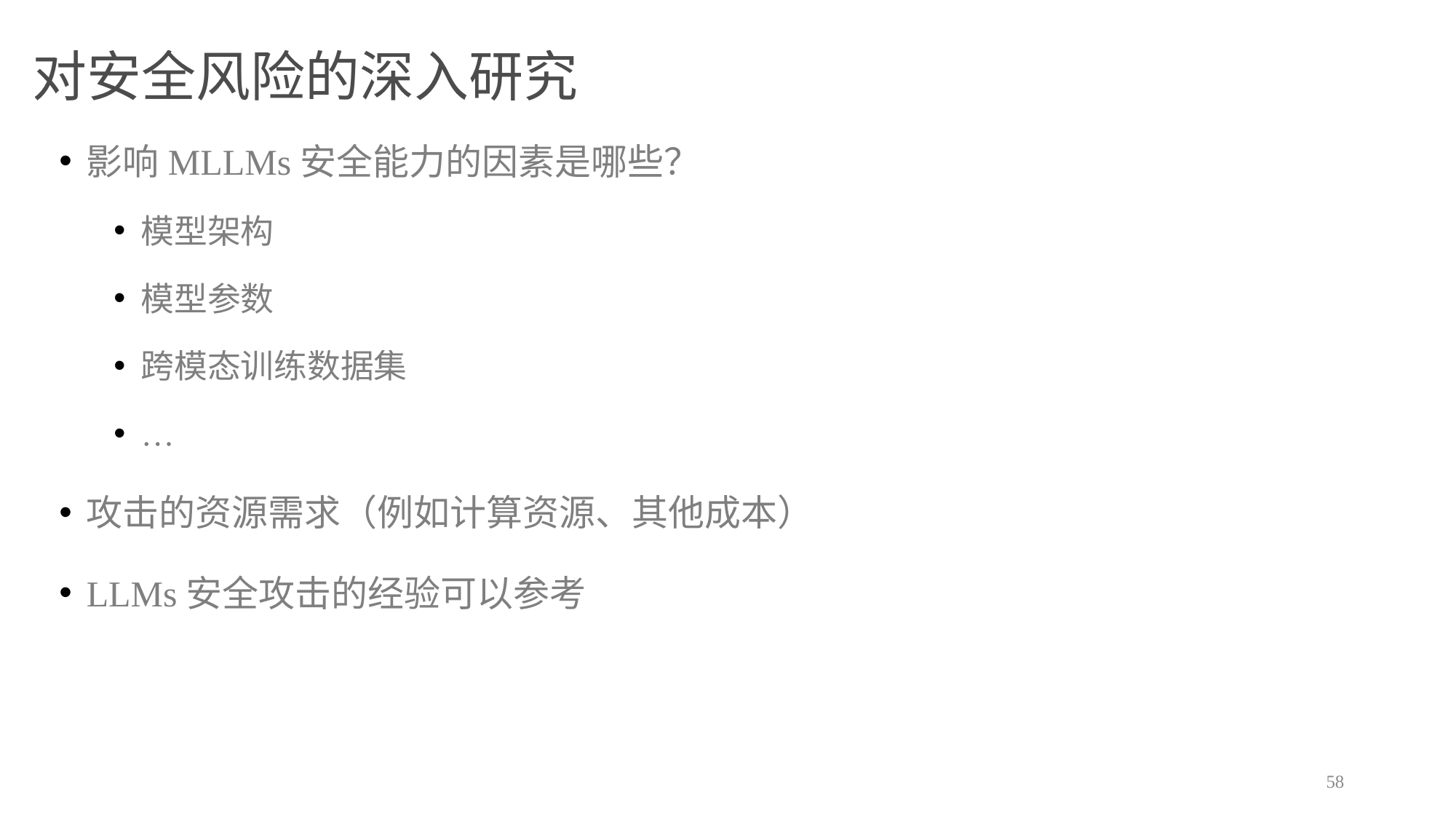

# 对安全风险的深入研究
影响MLLMs安全能力的因素是哪些？
模型架构
模型参数
跨模态训练数据集
…
攻击的资源需求（例如计算资源、其他成本）
LLMs安全攻击的经验可以参考
58